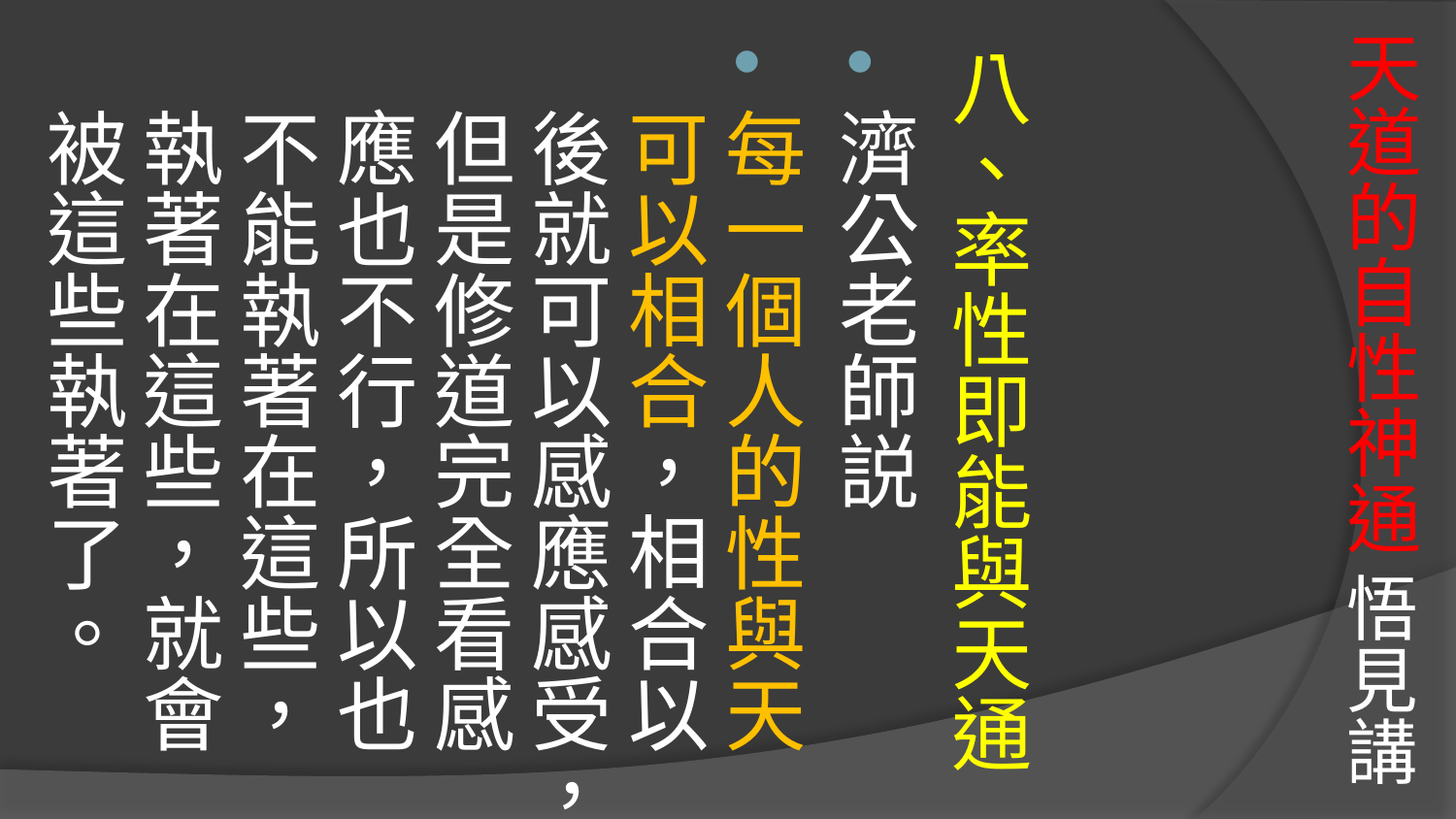

# 天道的自性神通 悟見講
八、率性即能與天通
濟公老師説
每一個人的性與天可以相合，相合以後就可以感應感受，但是修道完全看感應也不行，所以也不能執著在這些，執著在這些，就會被這些執著了。